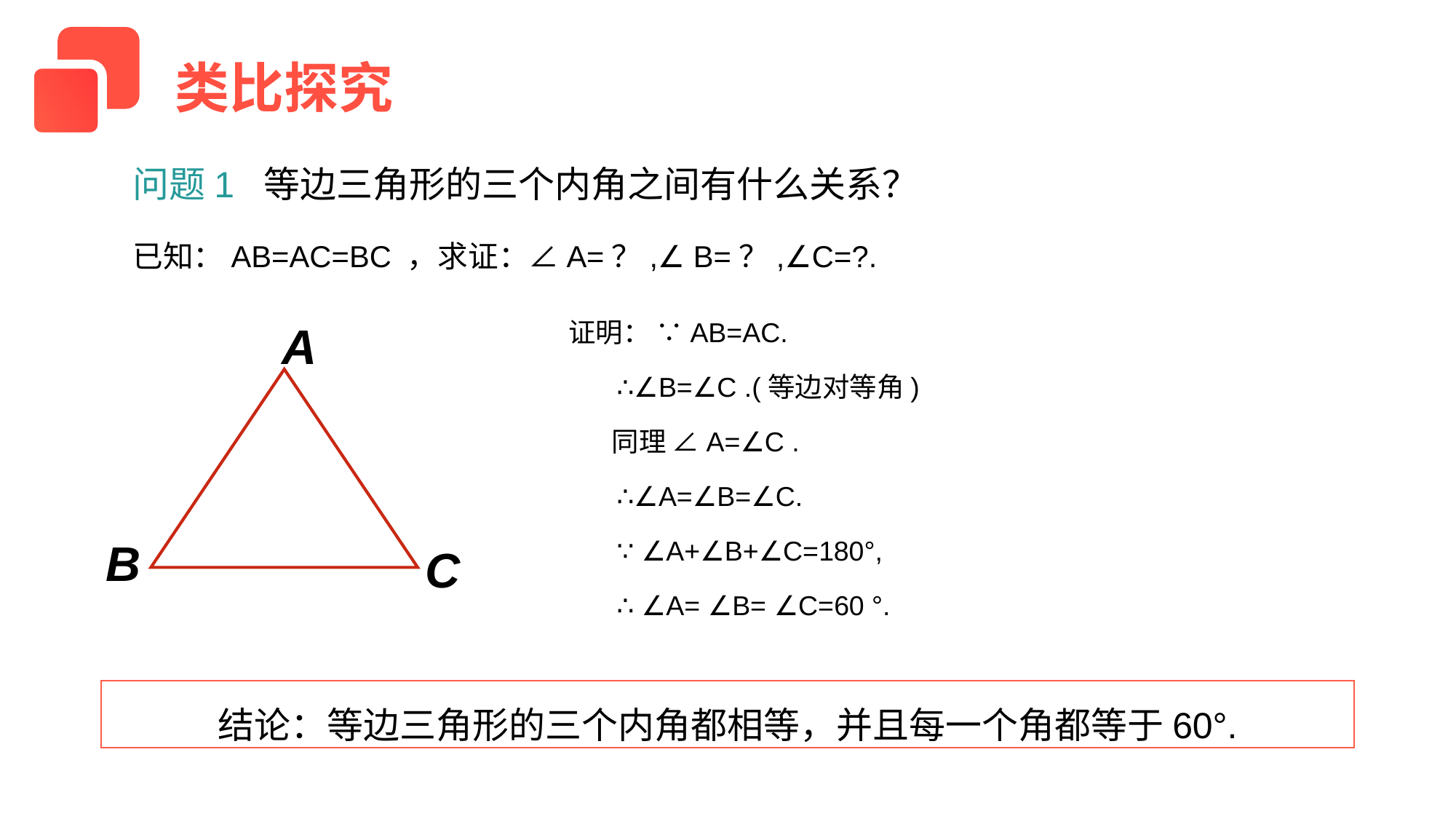

类比探究
问题1  等边三角形的三个内角之间有什么关系？
已知：AB=AC=BC ，求证：∠A=？,∠ B=？,∠C=?.
 证明： ∵AB=AC.
        ∴∠B=∠C .(等边对等角)
        同理 ∠A=∠C .
        ∴∠A=∠B=∠C.
        ∵ ∠A+∠B+∠C=180°,
        ∴ ∠A= ∠B= ∠C=60 °.

A

B
C
结论：等边三角形的三个内角都相等，并且每一个角都等于60°.